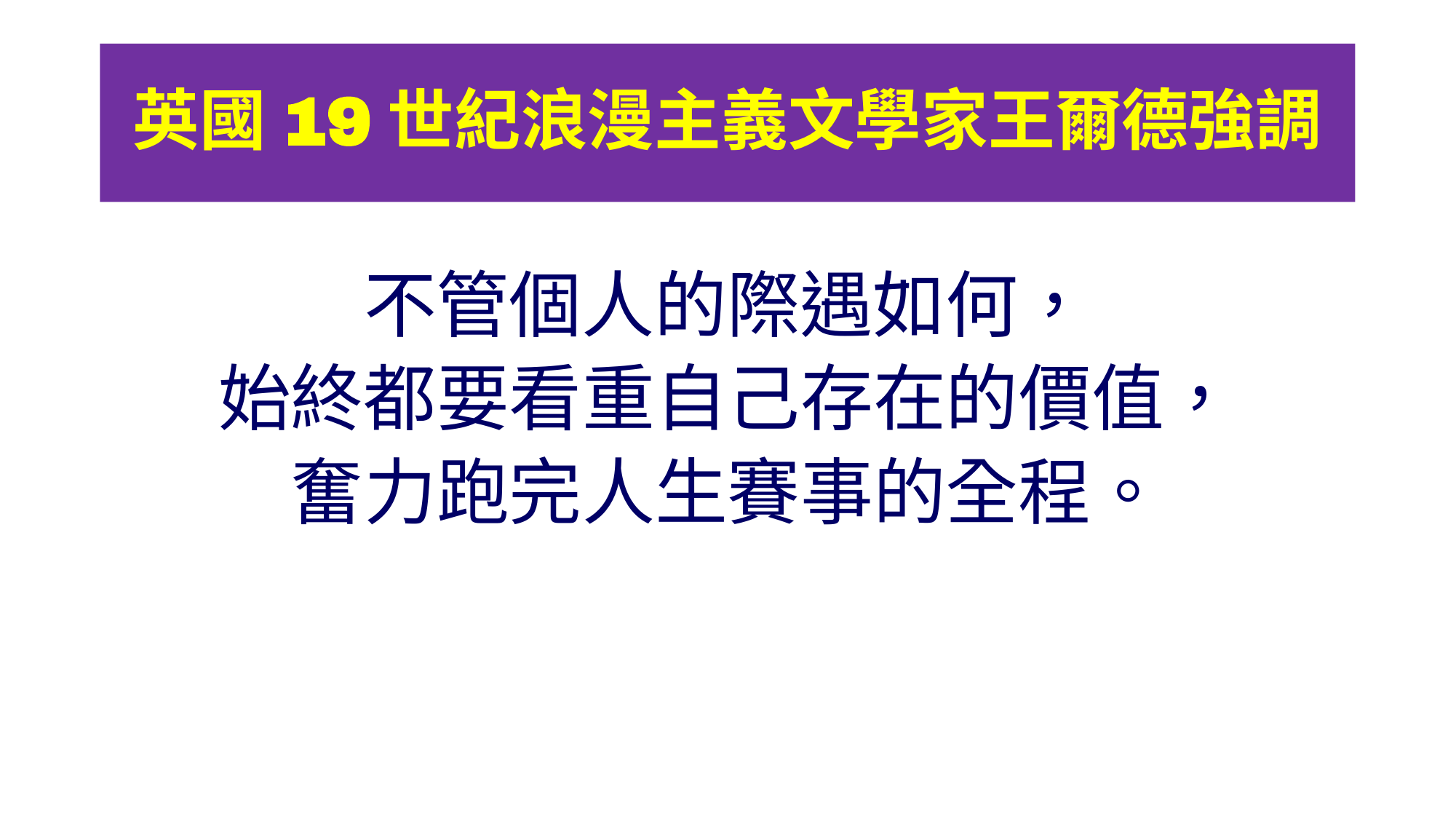

# 英國19世紀浪漫主義文學家王爾德強調
不管個人的際遇如何，
始終都要看重自己存在的價值，
奮力跑完人生賽事的全程。